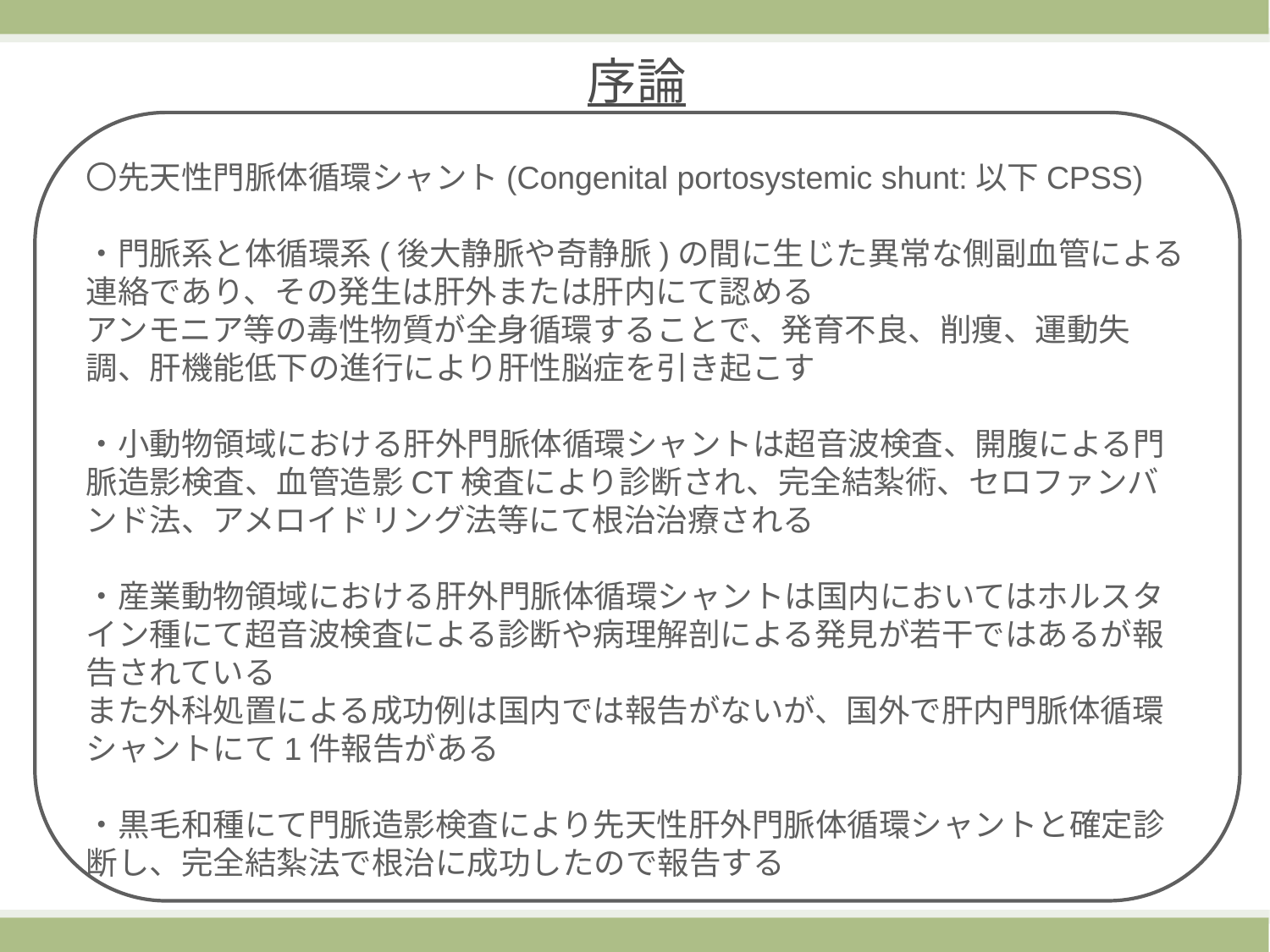

序論
〇先天性門脈体循環シャント(Congenital portosystemic shunt:以下CPSS)

・門脈系と体循環系(後大静脈や奇静脈)の間に生じた異常な側副血管による連絡であり、その発生は肝外または肝内にて認める
アンモニア等の毒性物質が全身循環することで、発育不良、削痩、運動失調、肝機能低下の進行により肝性脳症を引き起こす

・小動物領域における肝外門脈体循環シャントは超音波検査、開腹による門脈造影検査、血管造影CT検査により診断され、完全結紮術、セロファンバンド法、アメロイドリング法等にて根治治療される

・産業動物領域における肝外門脈体循環シャントは国内においてはホルスタイン種にて超音波検査による診断や病理解剖による発見が若干ではあるが報告されている
また外科処置による成功例は国内では報告がないが、国外で肝内門脈体循環シャントにて1件報告がある

・黒毛和種にて門脈造影検査により先天性肝外門脈体循環シャントと確定診断し、完全結紮法で根治に成功したので報告する